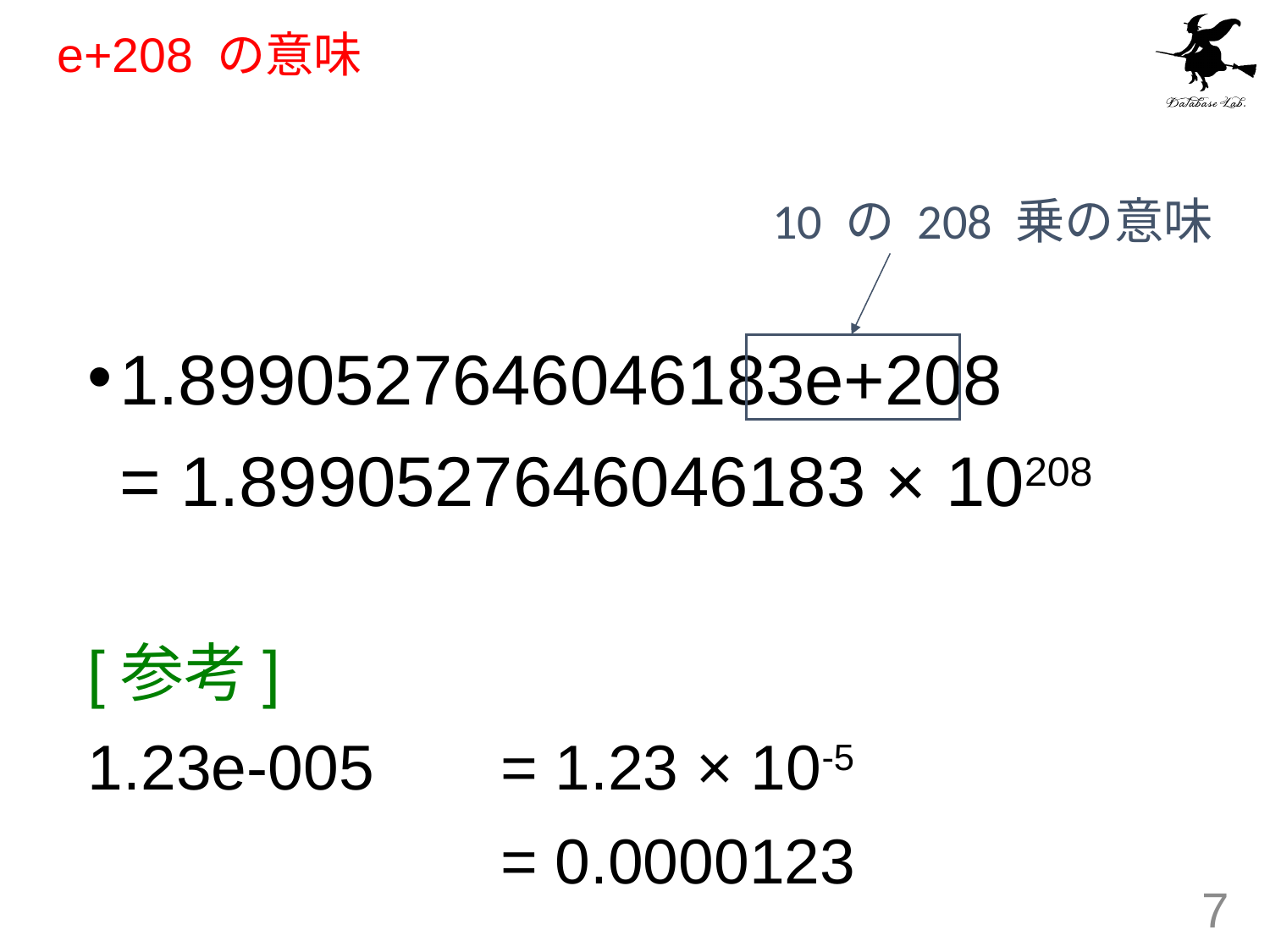

# e+208 の意味
10 の 208 乗の意味

1.8990527646046183e+208
	= 1.8990527646046183 × 10208

[参考]
1.23e-005	= 1.23 × 10-5
   			= 0.0000123

7